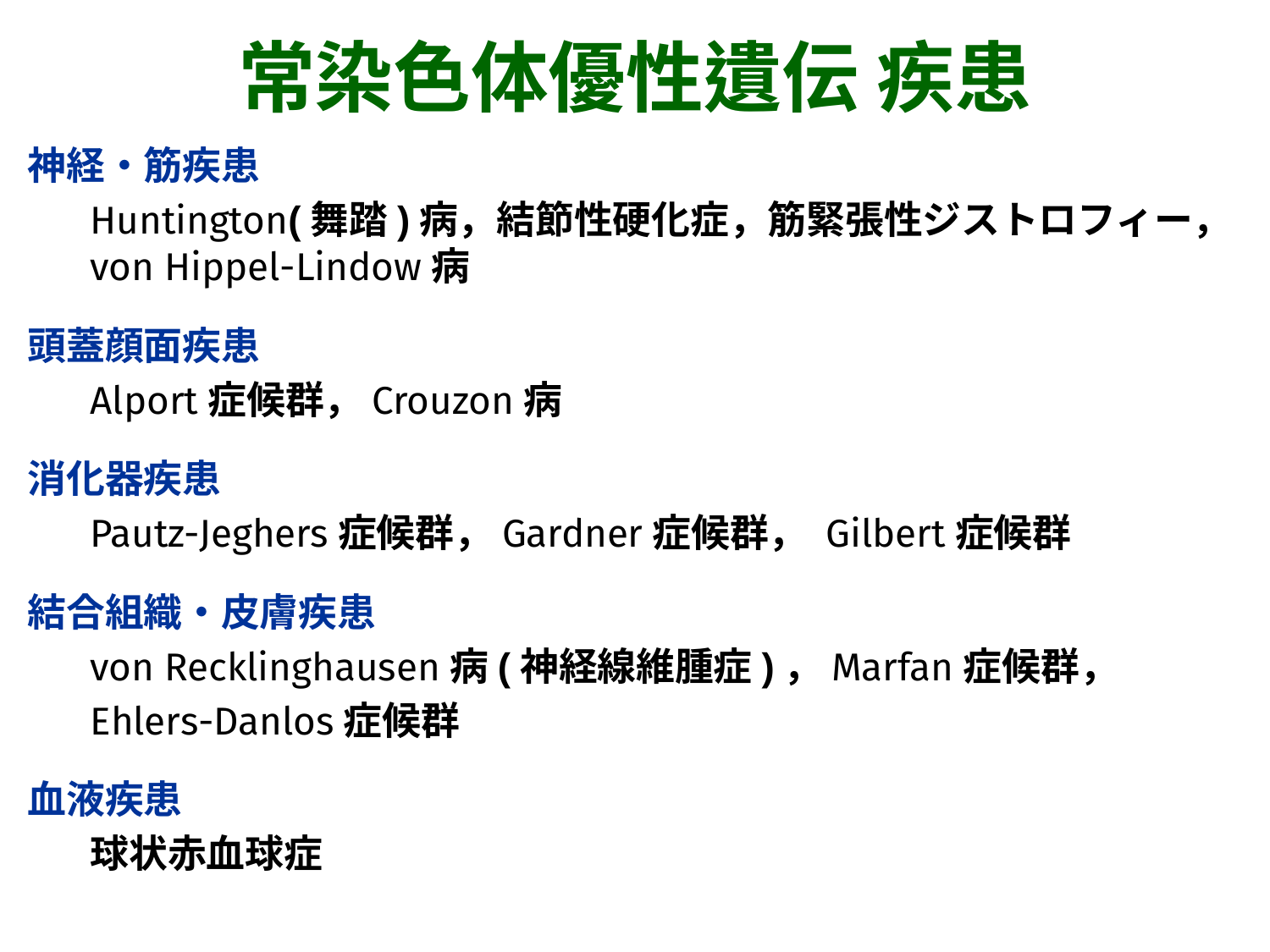

常染色体優性遺伝 疾患

神経・筋疾患
	Huntington(舞踏)病，結節性硬化症，筋緊張性ジストロフィー，von Hippel-Lindow病

頭蓋顔面疾患
	Alport症候群，Crouzon病

消化器疾患
	Pautz-Jeghers症候群，Gardner症候群， Gilbert症候群

結合組織・皮膚疾患
	von Recklinghausen病(神経線維腫症)，Marfan症候群，
	Ehlers-Danlos症候群

血液疾患
	球状赤血球症